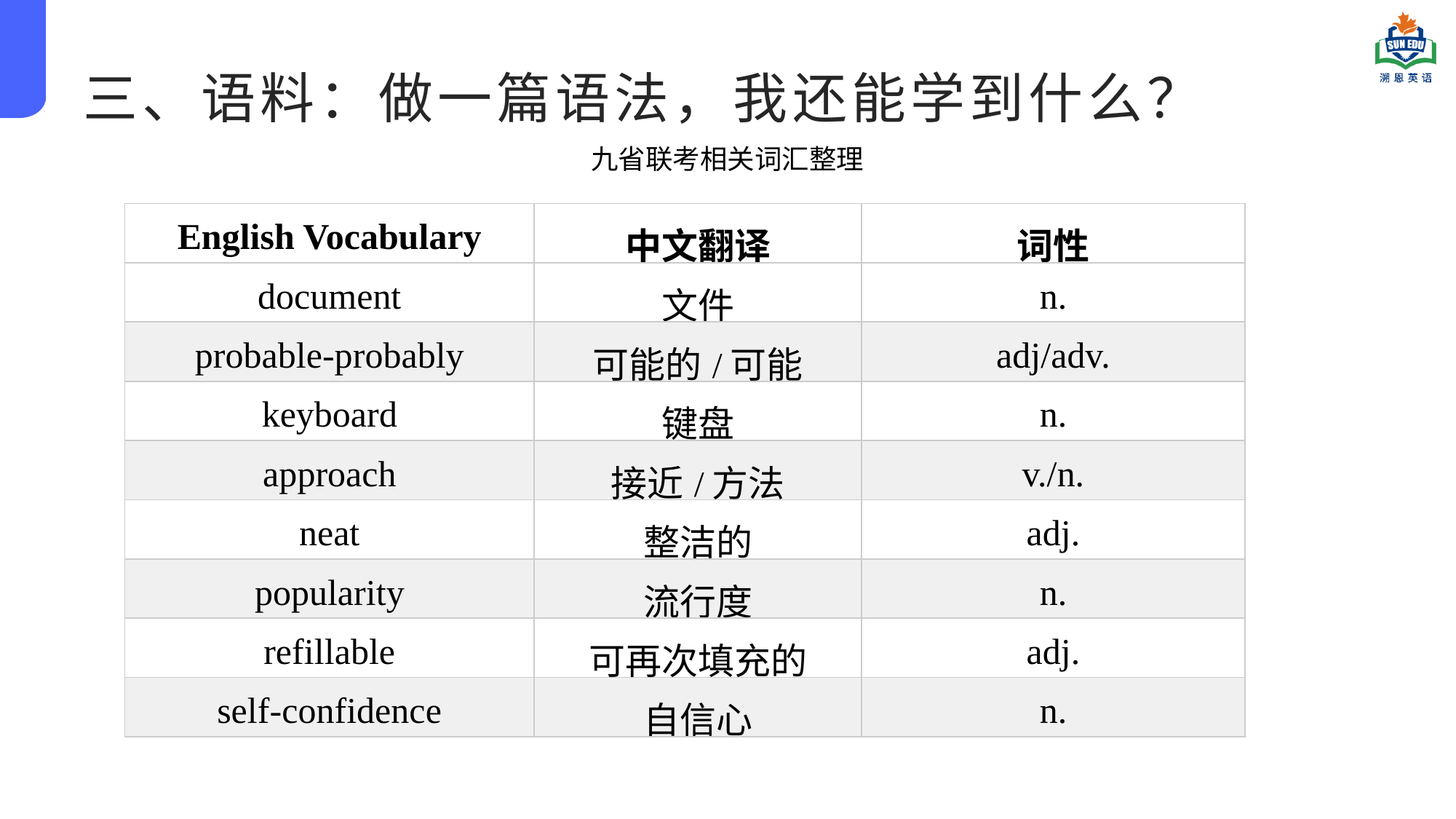

三、语料：做一篇语法，我还能学到什么？
九省联考相关词汇整理

| English Vocabulary | 中文翻译 | 词性 |
| --- | --- | --- |
| document | 文件 | n. |
| probable-probably | 可能的/可能 | adj/adv. |
| keyboard | 键盘 | n. |
| approach | 接近/方法 | v./n. |
| neat | 整洁的 | adj. |
| popularity | 流行度 | n. |
| refillable | 可再次填充的 | adj. |
| self-confidence | 自信心 | n. |